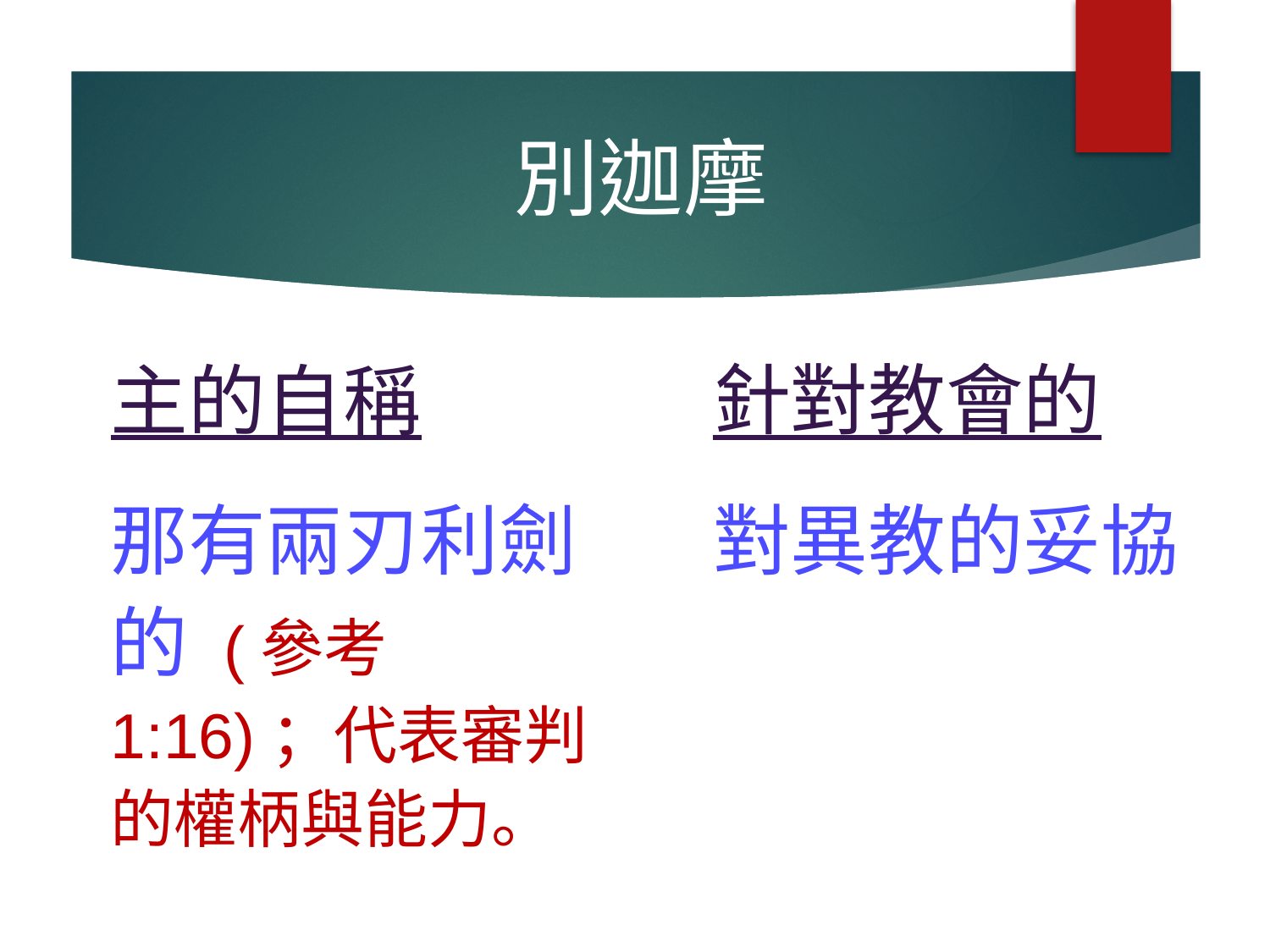

# 別迦摩
針對教會的
主的自稱
那有兩刃利劍的 (參考1:16)；代表審判的權柄與能力。
對異教的妥協